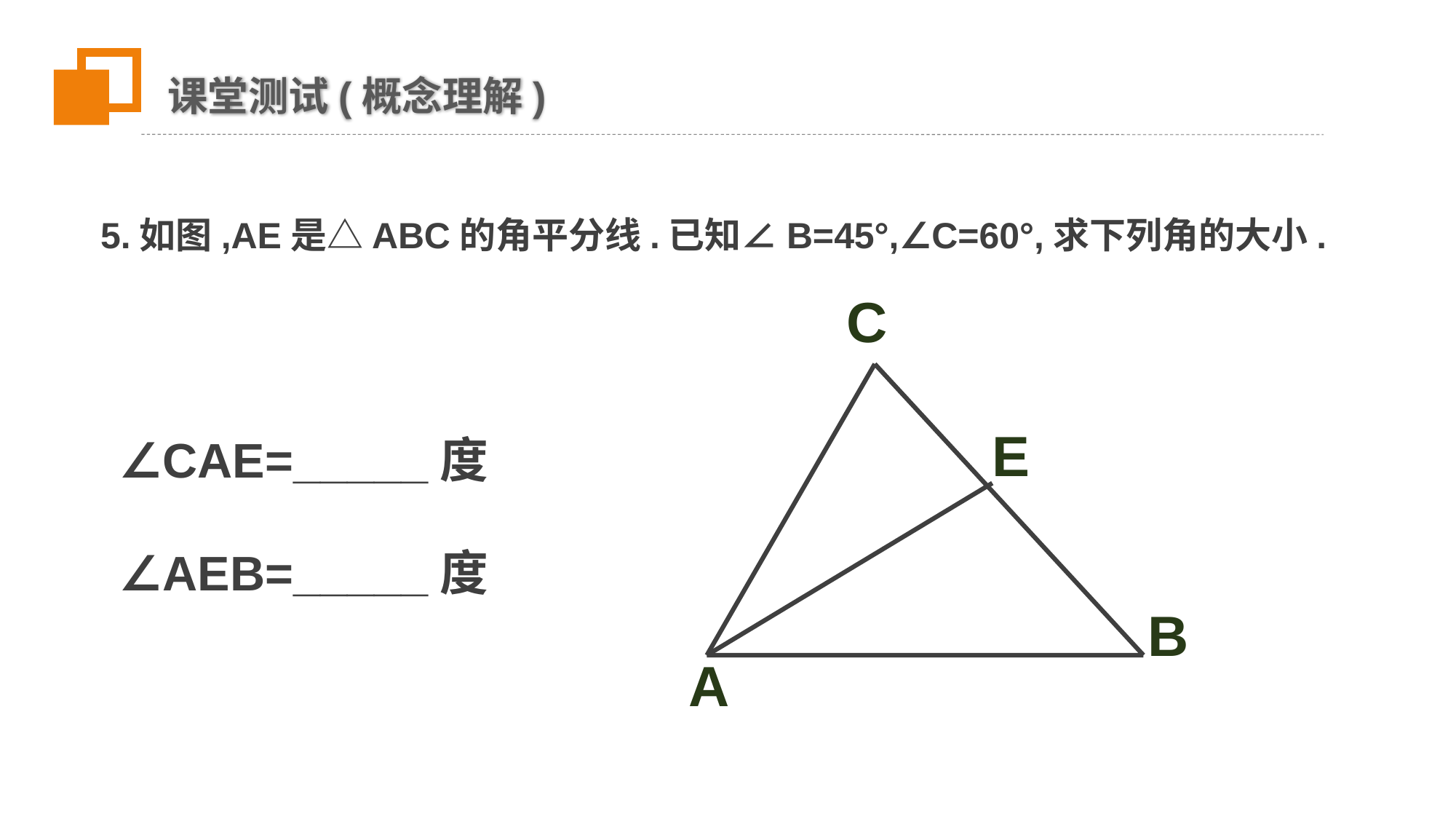

课堂测试(概念理解)
5.如图,AE是△ABC的角平分线.已知∠B=45°,∠C=60°,求下列角的大小.
C

E
B
A
∠CAE=_____度
∠AEB=_____度